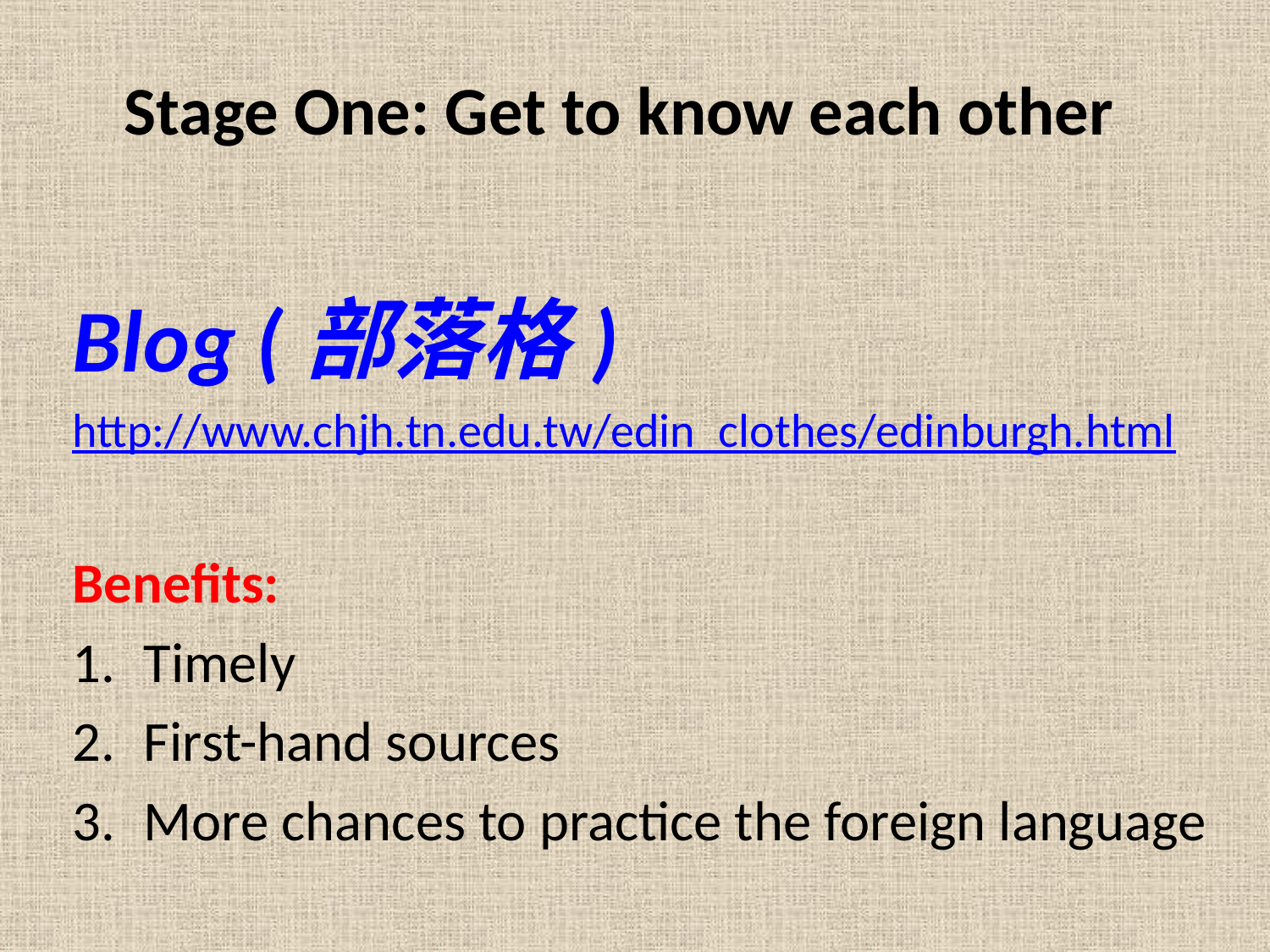

# Stage One: Get to know each other
Blog (部落格)
http://www.chjh.tn.edu.tw/edin_clothes/edinburgh.html

Benefits:
Timely
First-hand sources
More chances to practice the foreign language